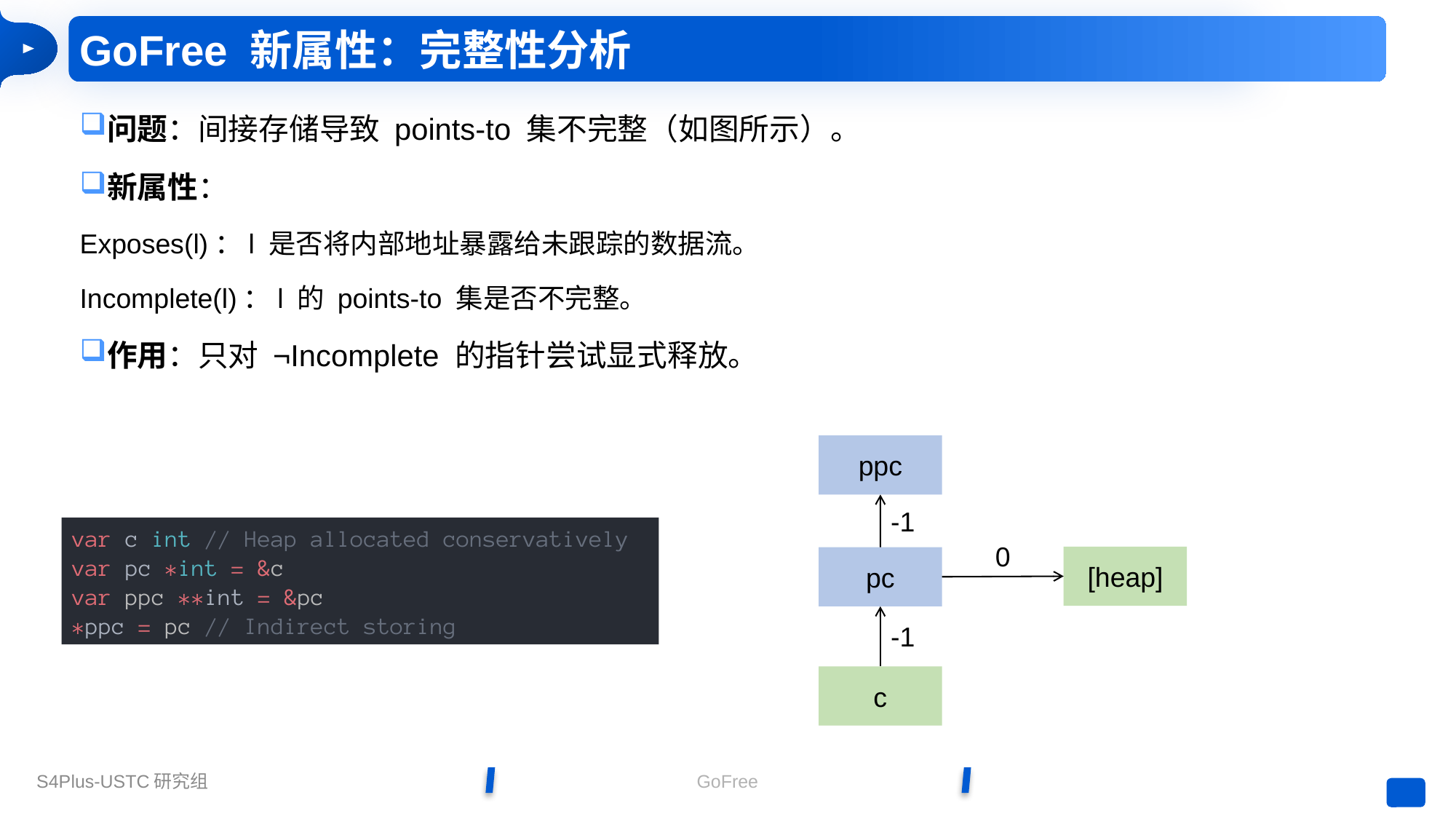

# GoFree 新属性：完整性分析
问题：间接存储导致 points-to 集不完整（如图所示）。
新属性：
Exposes(l)：l 是否将内部地址暴露给未跟踪的数据流。
Incomplete(l)：l 的 points-to 集是否不完整。
作用：只对 ¬Incomplete 的指针尝试显式释放。
ppc
-1
var c int // Heap allocated conservatively
var pc *int = &c
var ppc **int = &pc
*ppc = pc // Indirect storing
0
[heap]
pc
-1
c
GoFree
8